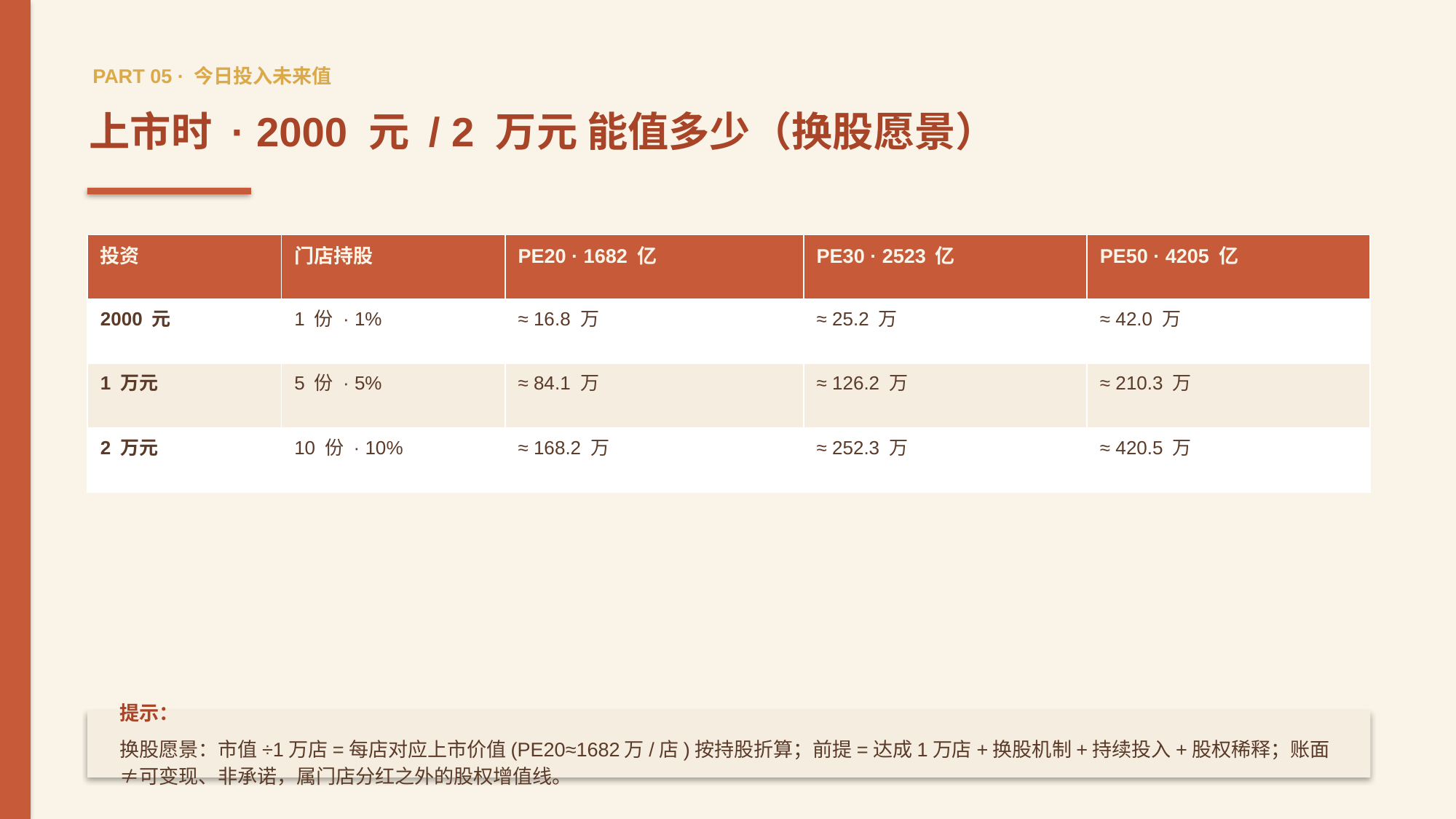

PART 05 · 今日投入未来值
上市时 · 2000 元 / 2 万元 能值多少（换股愿景）

| 投资 | 门店持股 | PE20 · 1682 亿 | PE30 · 2523 亿 | PE50 · 4205 亿 |
| --- | --- | --- | --- | --- |
| 2000 元 | 1 份 · 1% | ≈ 16.8 万 | ≈ 25.2 万 | ≈ 42.0 万 |
| 1 万元 | 5 份 · 5% | ≈ 84.1 万 | ≈ 126.2 万 | ≈ 210.3 万 |
| 2 万元 | 10 份 · 10% | ≈ 168.2 万 | ≈ 252.3 万 | ≈ 420.5 万 |

提示：
换股愿景：市值÷1万店=每店对应上市价值(PE20≈1682万/店)按持股折算；前提=达成1万店+换股机制+持续投入+股权稀释；账面≠可变现、非承诺，属门店分红之外的股权增值线。